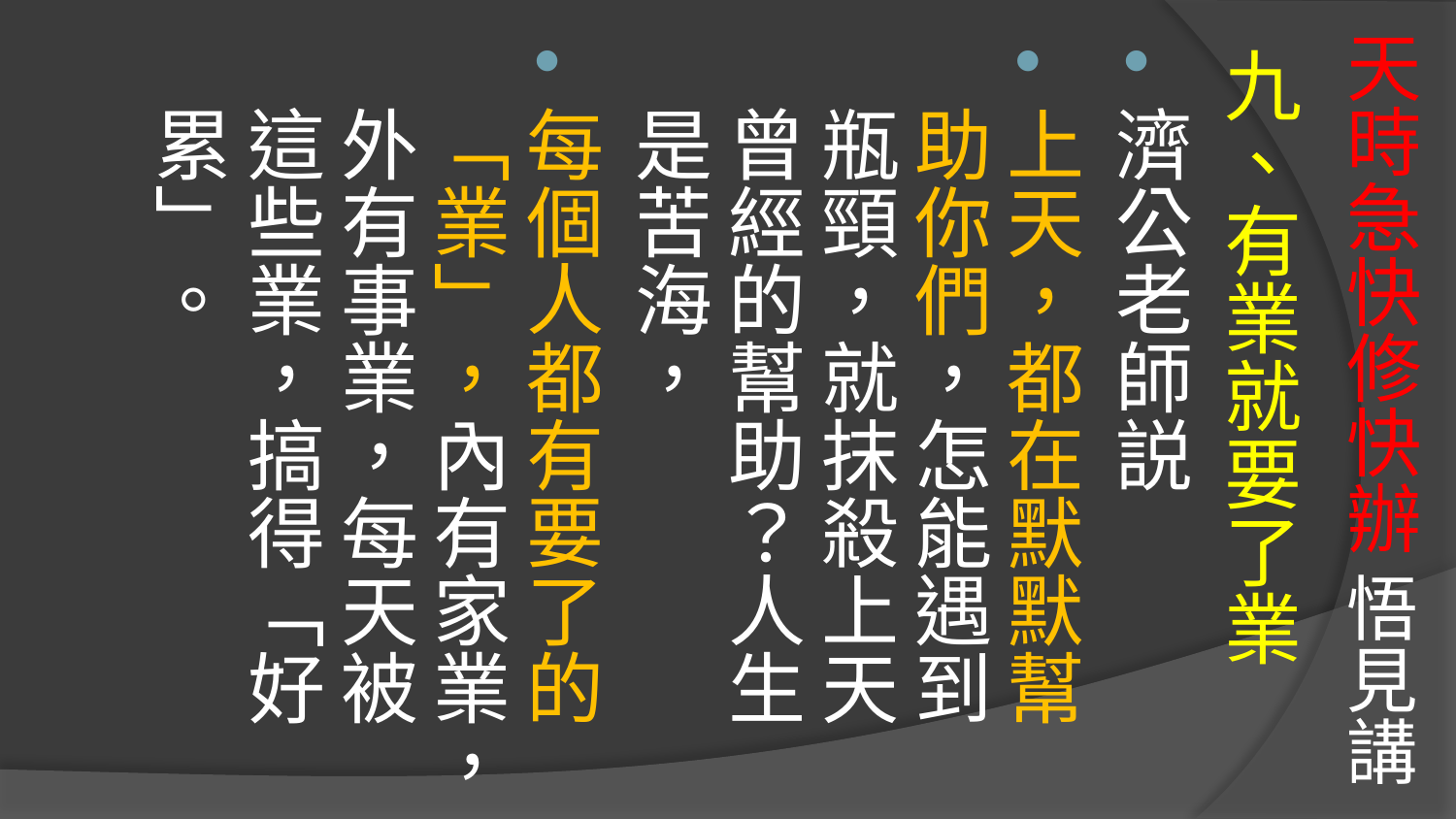

# 天時急快修快辦 悟見講
九、有業就要了業
濟公老師説
上天，都在默默幫助你們，怎能遇到瓶頸，就抹殺上天曾經的幫助？人生是苦海，
每個人都有要了的「業」，內有家業，外有事業，每天被這些業，搞得「好累」。